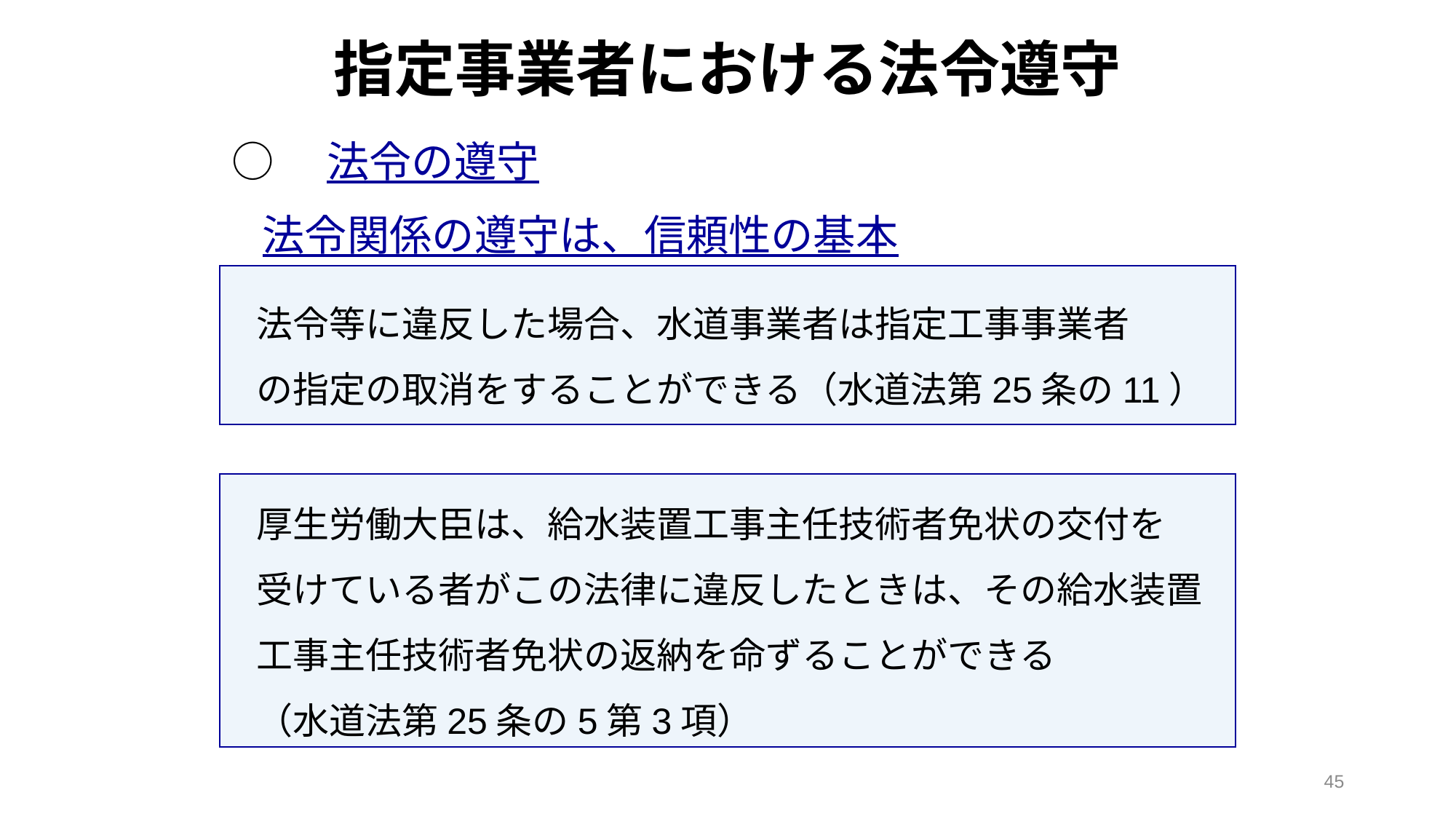

指定事業者における法令遵守
○　法令の遵守
法令関係の遵守は、信頼性の基本

法令等に違反した場合、水道事業者は指定工事事業者
の指定の取消をすることができる（水道法第25条の11）

厚生労働大臣は、給水装置工事主任技術者免状の交付を
受けている者がこの法律に違反したときは、その給水装置
工事主任技術者免状の返納を命ずることができる
（水道法第25条の5第3項）
45